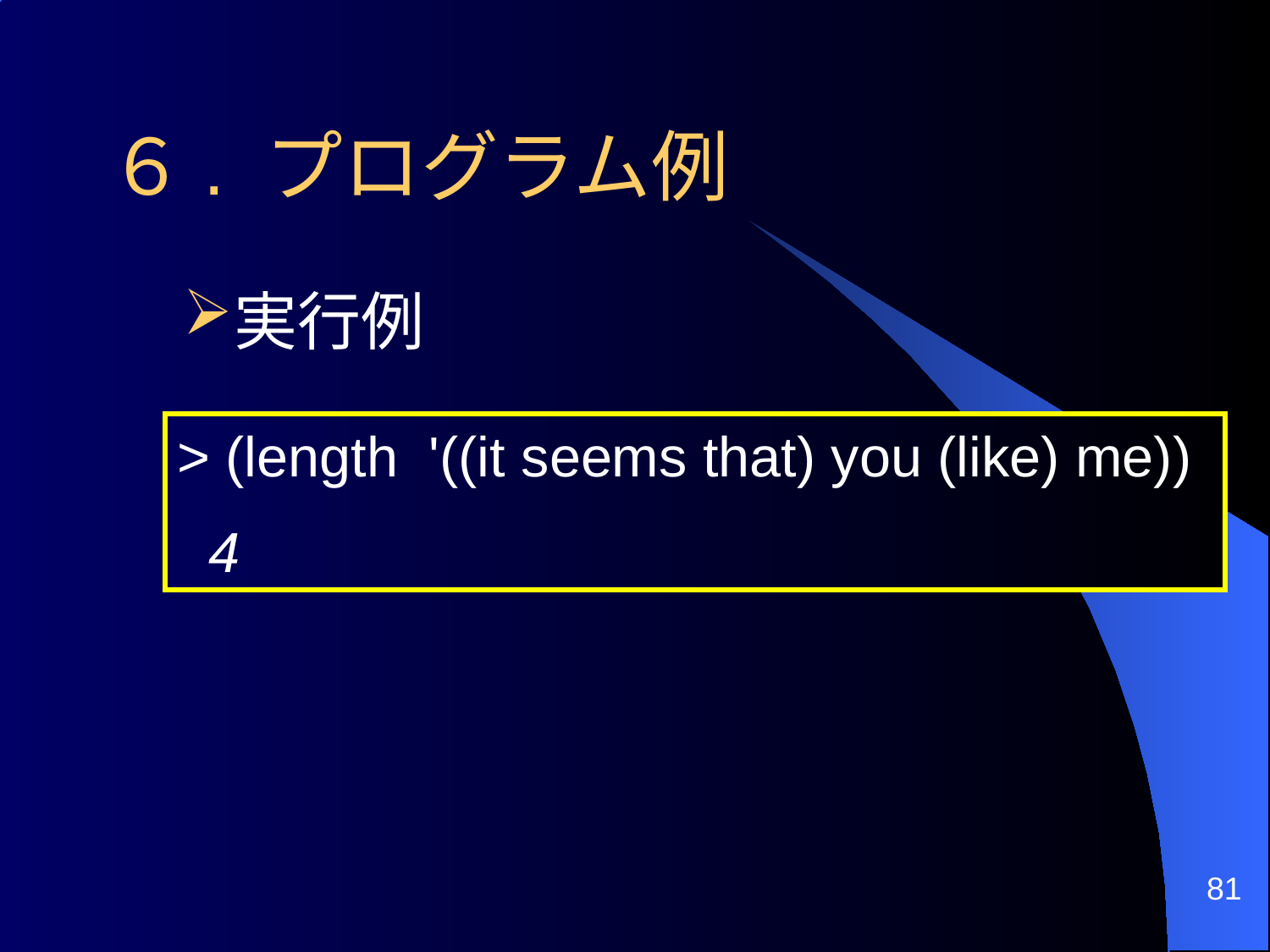

# ６. プログラム例
実行例
> (length  '((it seems that) you (like) me))
  4
81